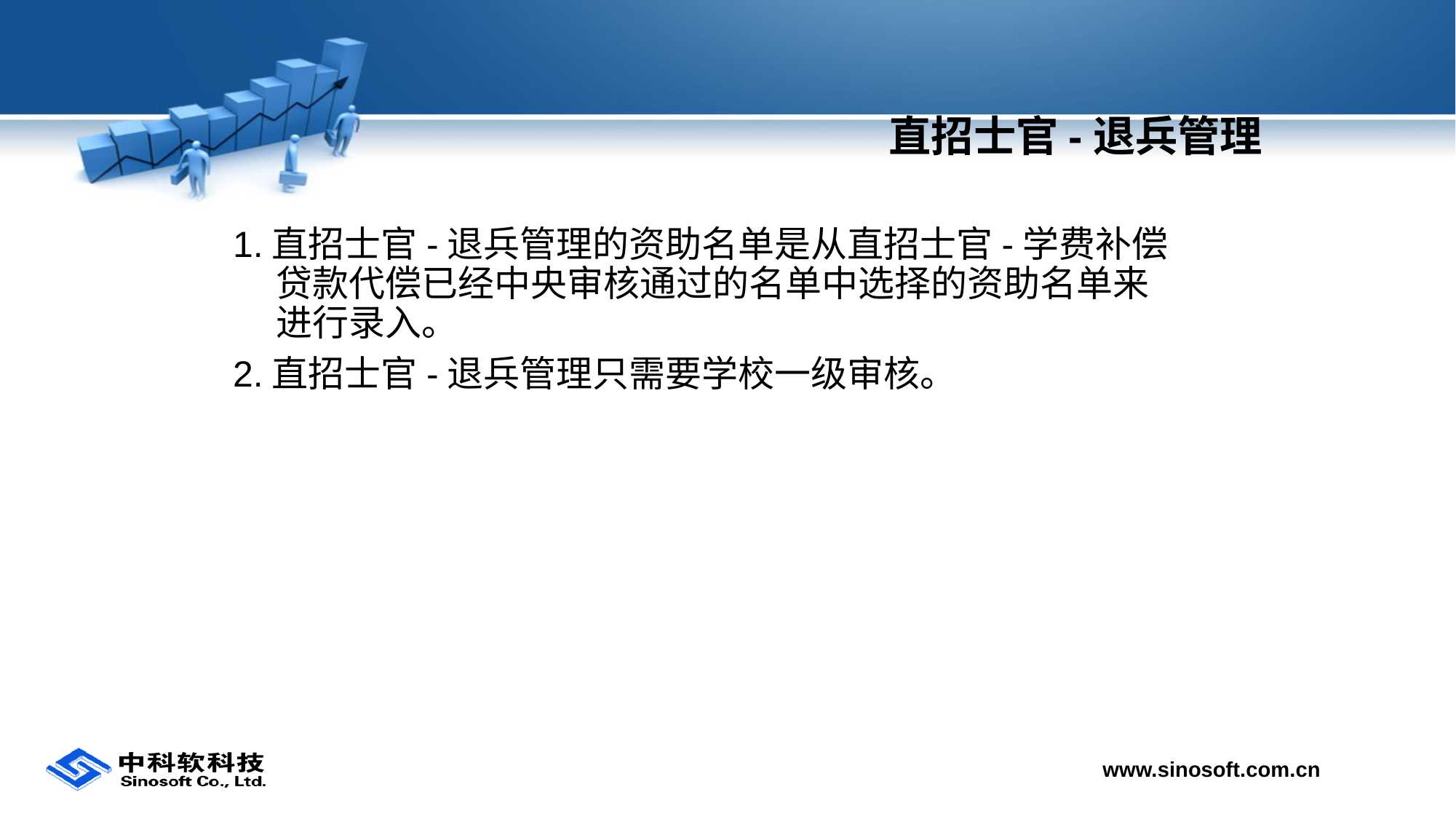

直招士官-退兵管理
1.直招士官-退兵管理的资助名单是从直招士官-学费补偿贷款代偿已经中央审核通过的名单中选择的资助名单来进行录入。
2.直招士官-退兵管理只需要学校一级审核。